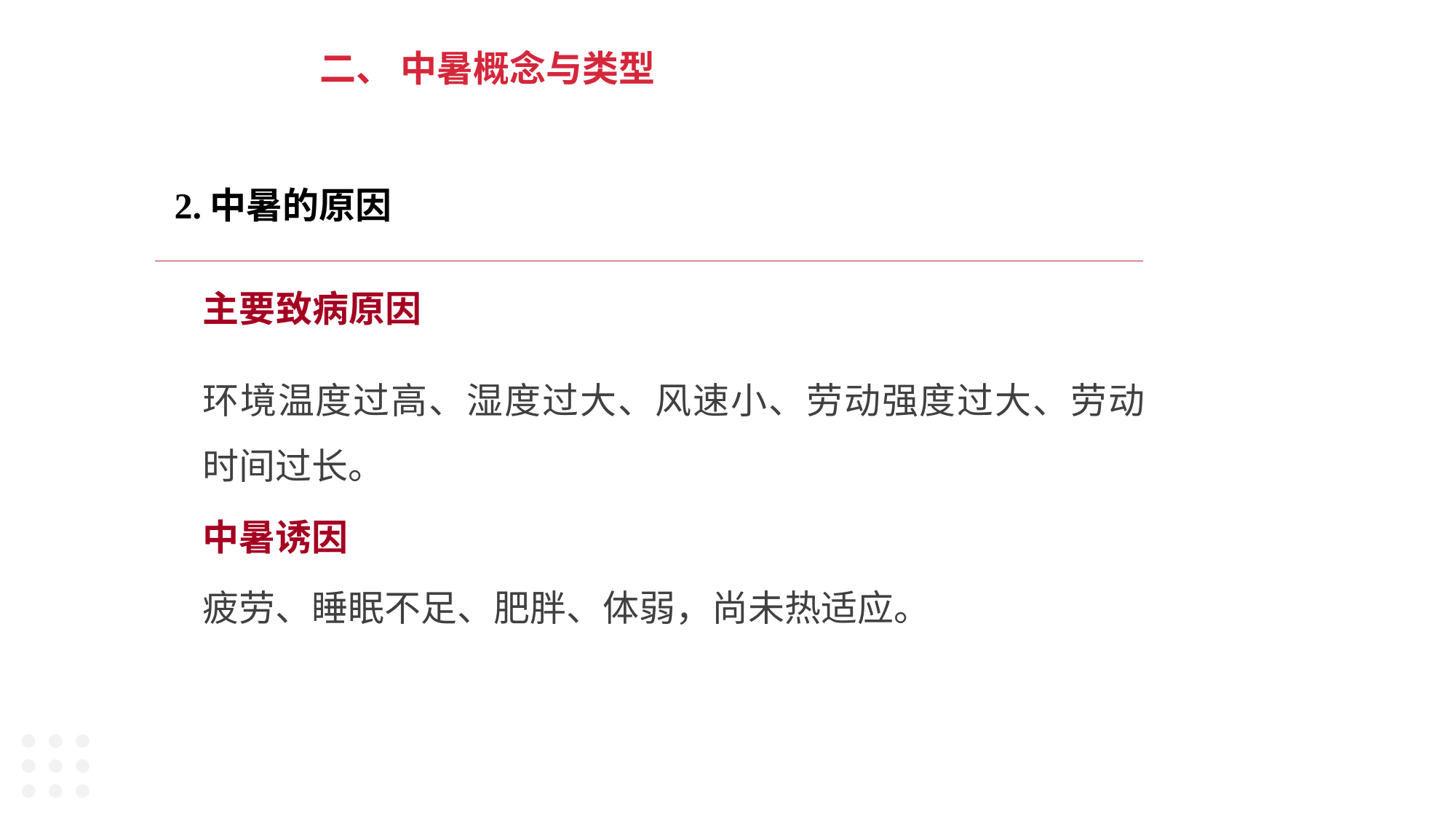

二、 中暑概念与类型
2.中暑的原因
主要致病原因
环境温度过高、湿度过大、风速小、劳动强度过大、劳动时间过长。
中暑诱因
疲劳、睡眠不足、肥胖、体弱，尚未热适应。